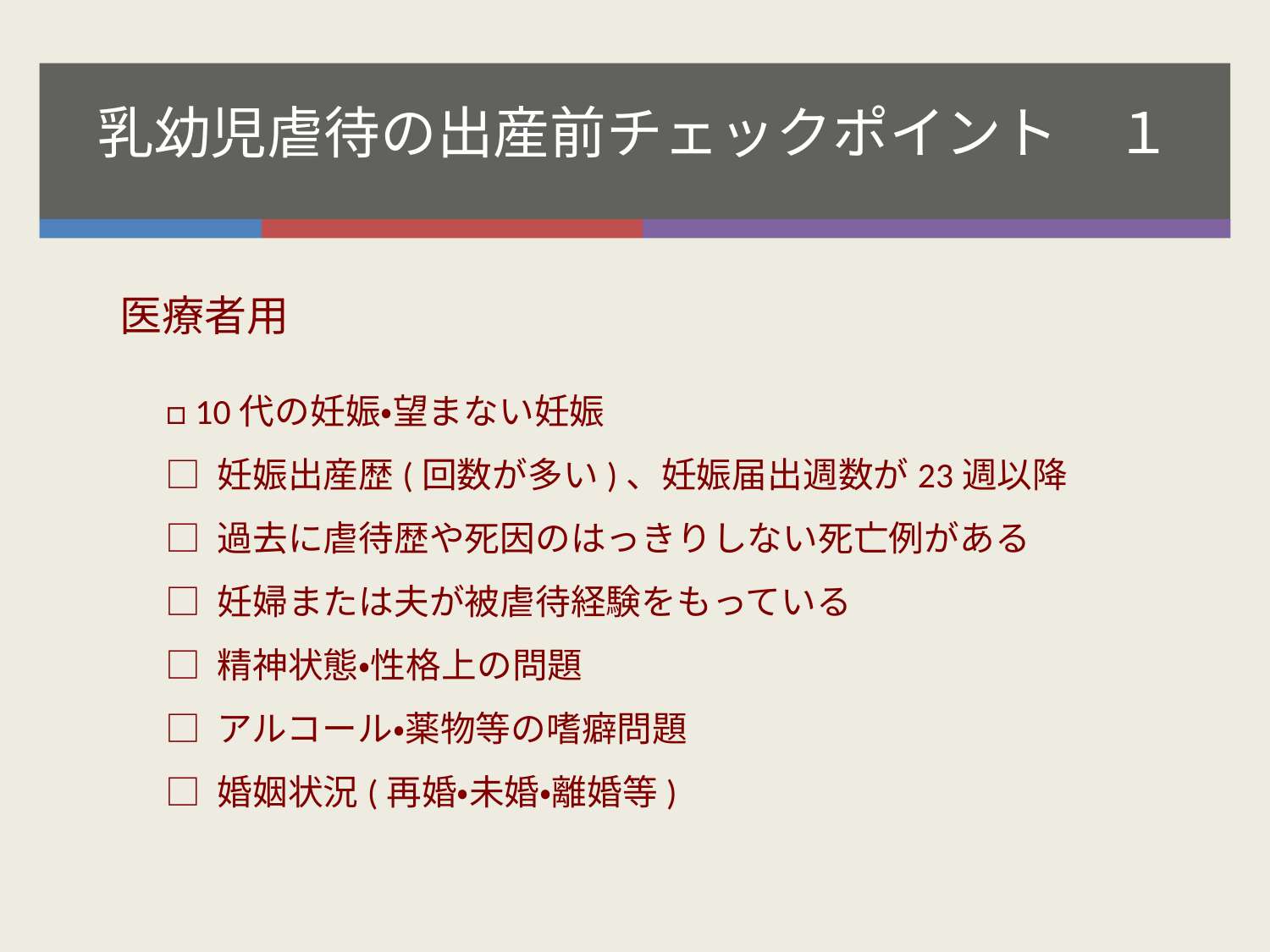

# 乳幼児虐待の出産前チェックポイント　１
医療者用
□ 10代の妊娠・望まない妊娠
□ 妊娠出産歴(回数が多い)、妊娠届出週数が23週以降
□ 過去に虐待歴や死因のはっきりしない死亡例がある
□ 妊婦または夫が被虐待経験をもっている
□ 精神状態・性格上の問題
□ アルコール・薬物等の嗜癖問題
□ 婚姻状況(再婚・未婚・離婚等)